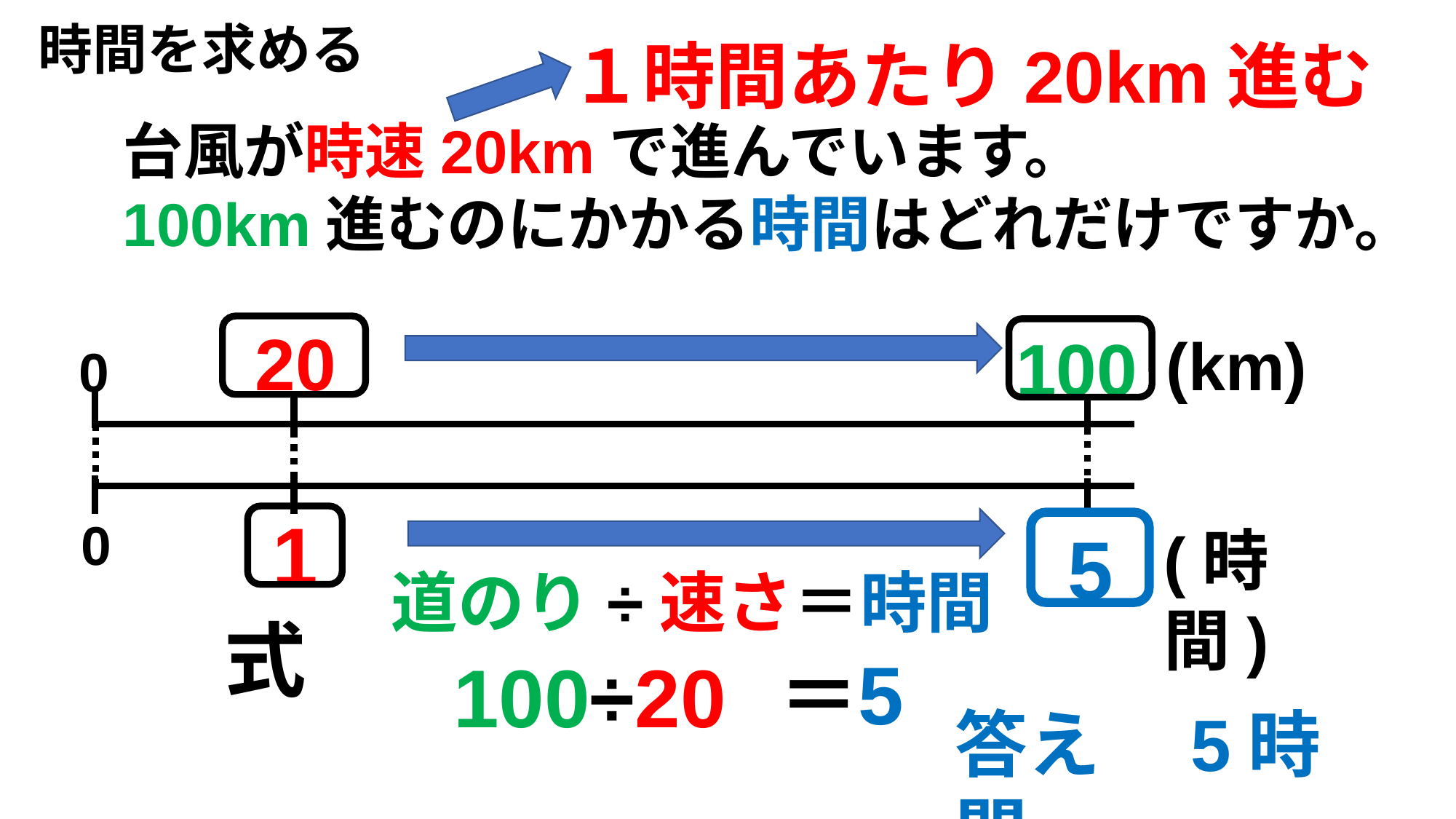

時間を求める
台風が時速20kmで進んでいます。
100km進むのにかかる時間はどれだけですか。
１時間あたり20km進む

20

100
(km)

0
1
0

5
(時間)
道のり÷速さ＝時間
式
5
＝
100÷20
答え　5時間